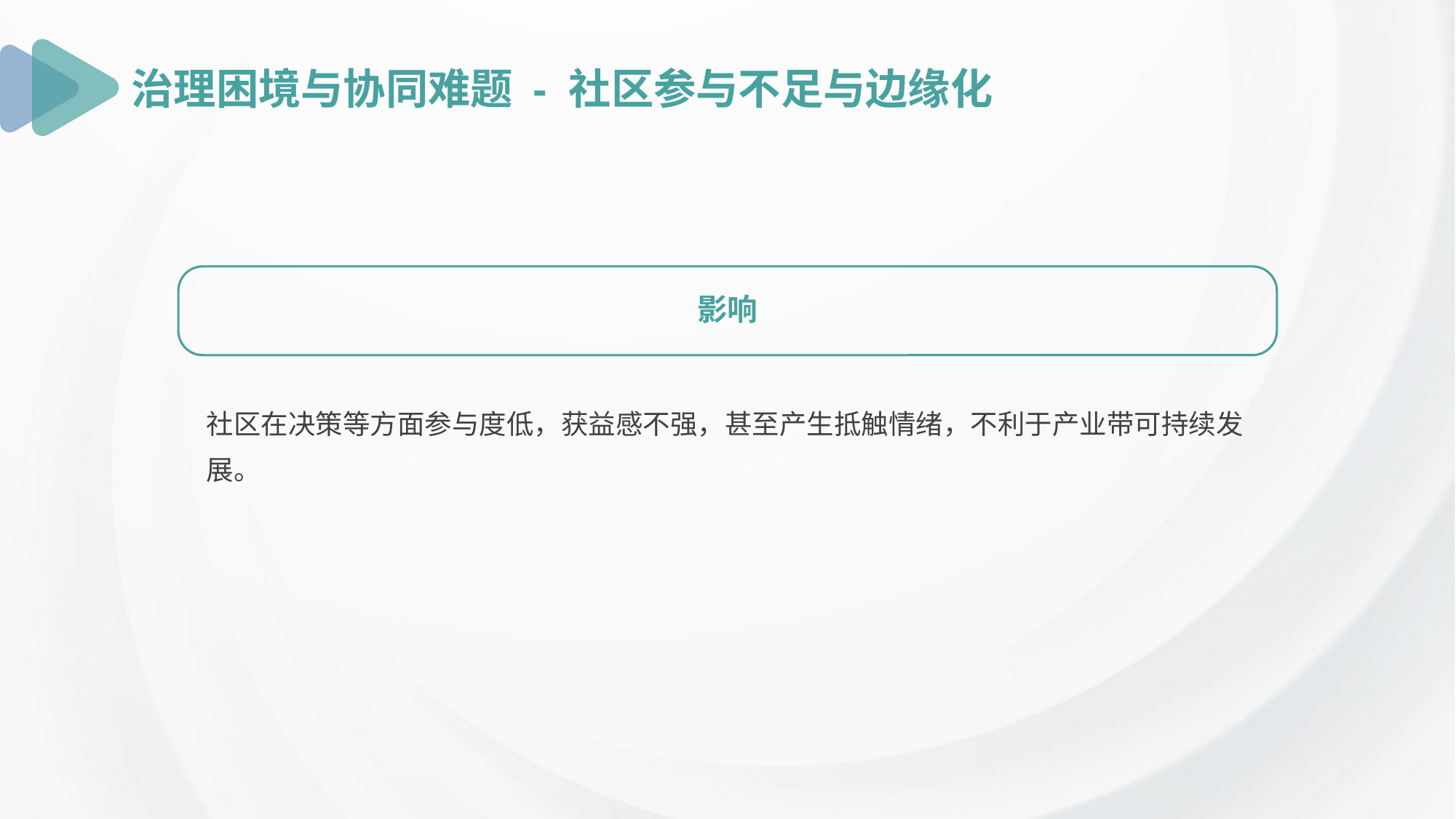

治理困境与协同难题 - 社区参与不足与边缘化

影响
社区在决策等方面参与度低，获益感不强，甚至产生抵触情绪，不利于产业带可持续发展。